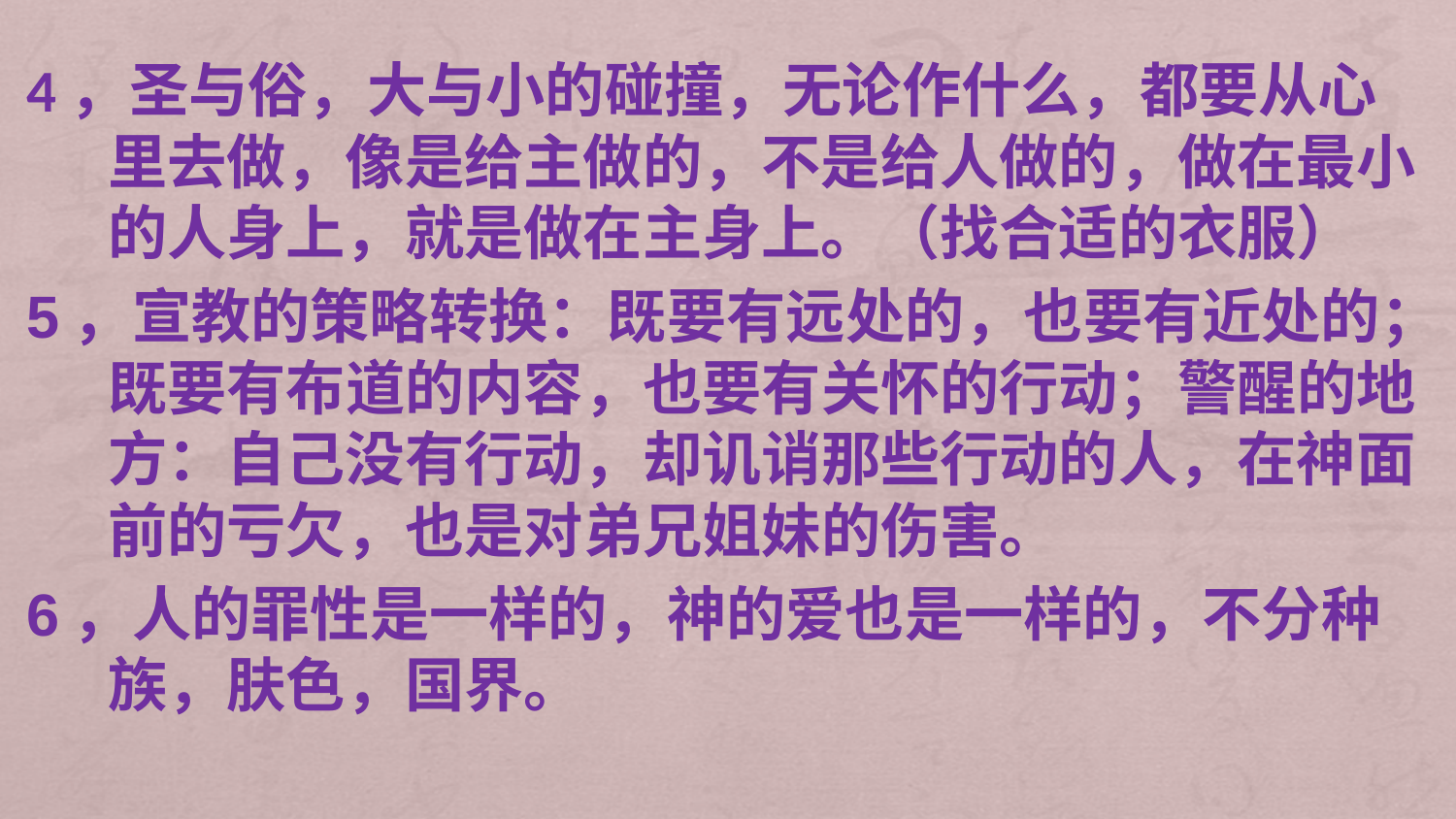

4，圣与俗，大与小的碰撞，无论作什么，都要从心里去做，像是给主做的，不是给人做的，做在最小的人身上，就是做在主身上。（找合适的衣服）
5，宣教的策略转换：既要有远处的，也要有近处的；既要有布道的内容，也要有关怀的行动；警醒的地方：自己没有行动，却讥诮那些行动的人，在神面前的亏欠，也是对弟兄姐妹的伤害。
6，人的罪性是一样的，神的爱也是一样的，不分种族，肤色，国界。